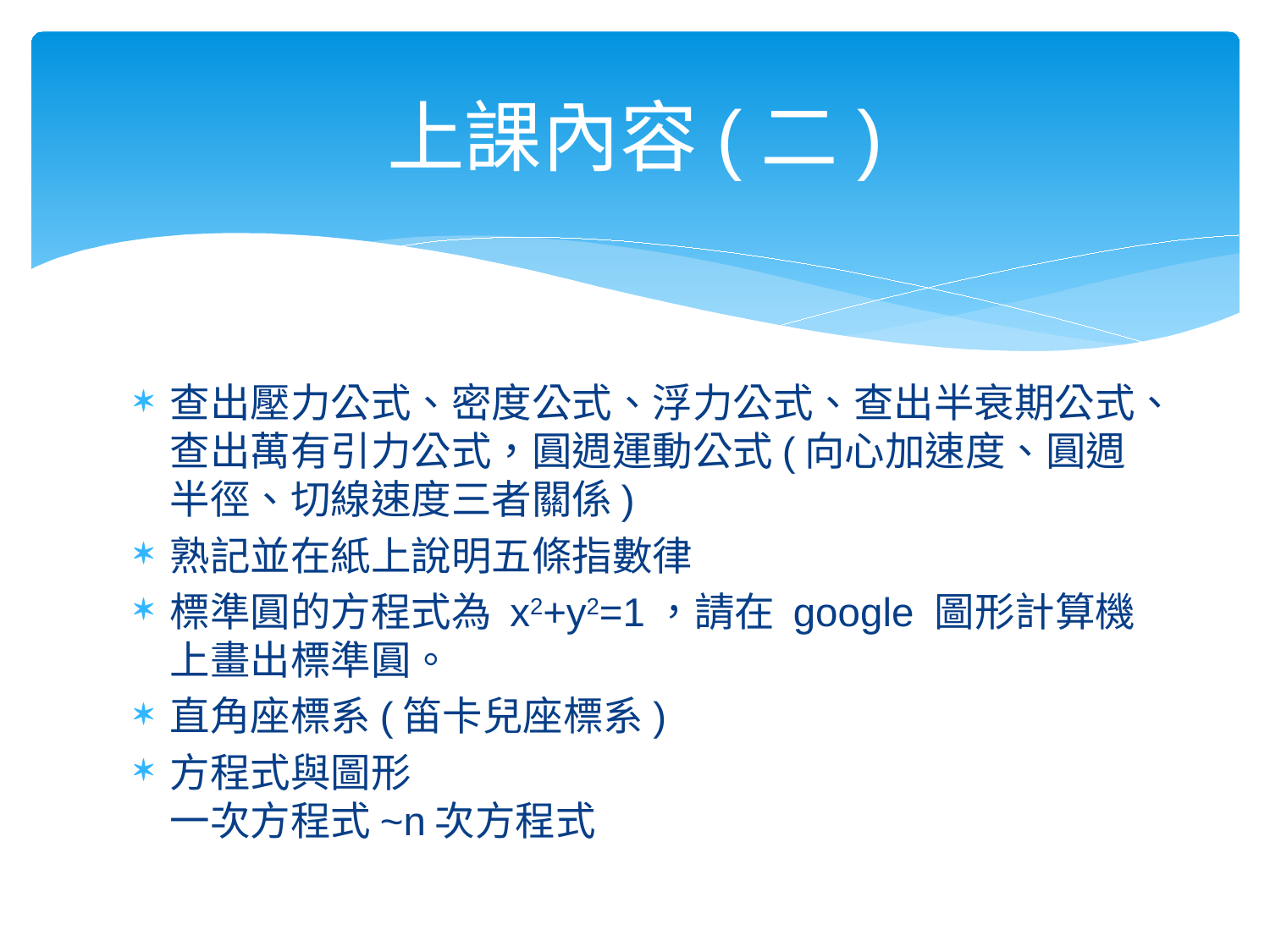

# 上課內容(二)
查出壓力公式、密度公式、浮力公式、查出半衰期公式、查出萬有引力公式，圓週運動公式(向心加速度、圓週半徑、切線速度三者關係)
熟記並在紙上說明五條指數律
標準圓的方程式為 x2+y2=1，請在 google 圖形計算機上畫出標準圓。
直角座標系(笛卡兒座標系)
方程式與圖形
一次方程式~n次方程式